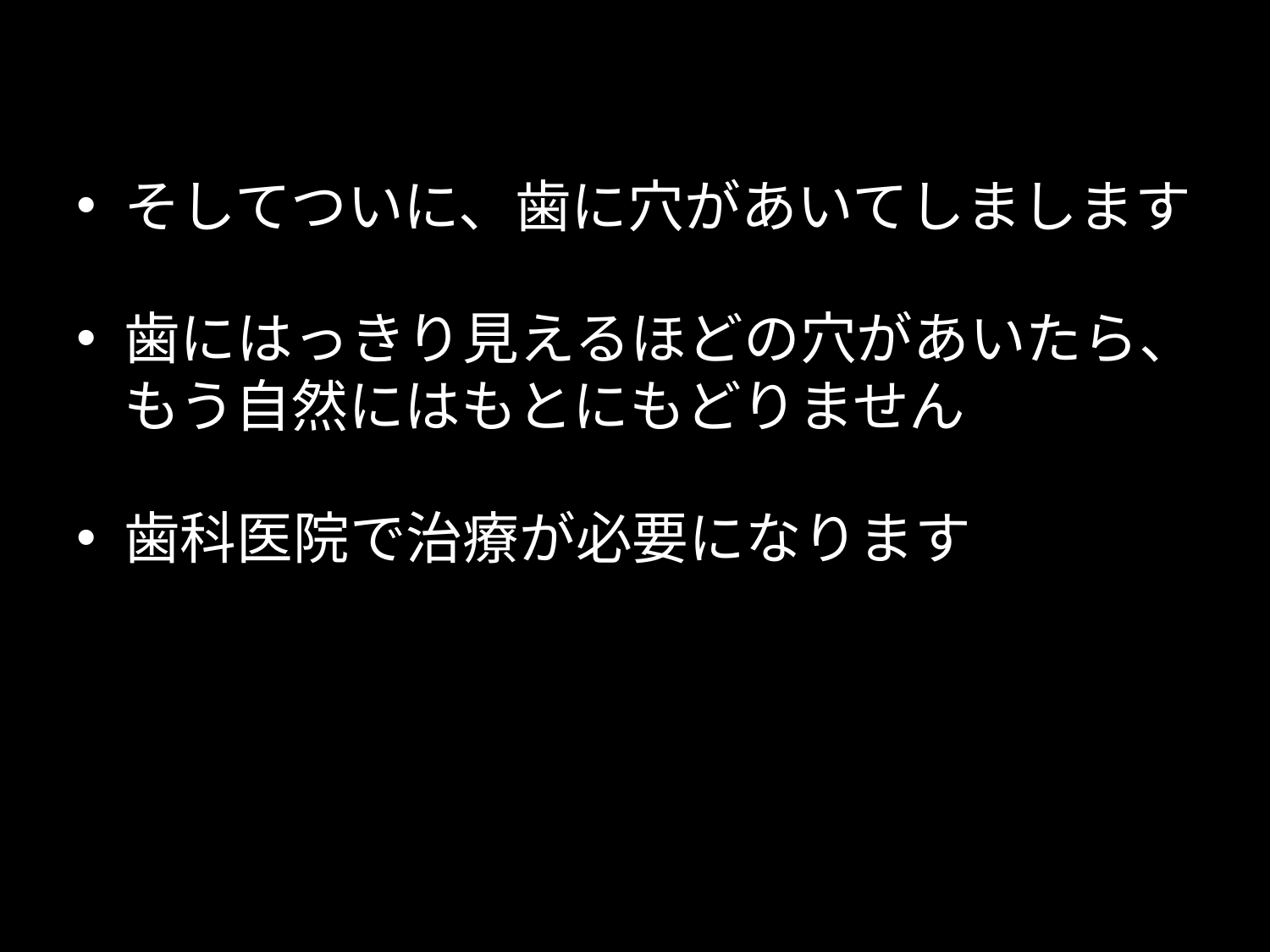

そしてついに、歯に穴があいてしまします
歯にはっきり見えるほどの穴があいたら、もう自然にはもとにもどりません
歯科医院で治療が必要になります